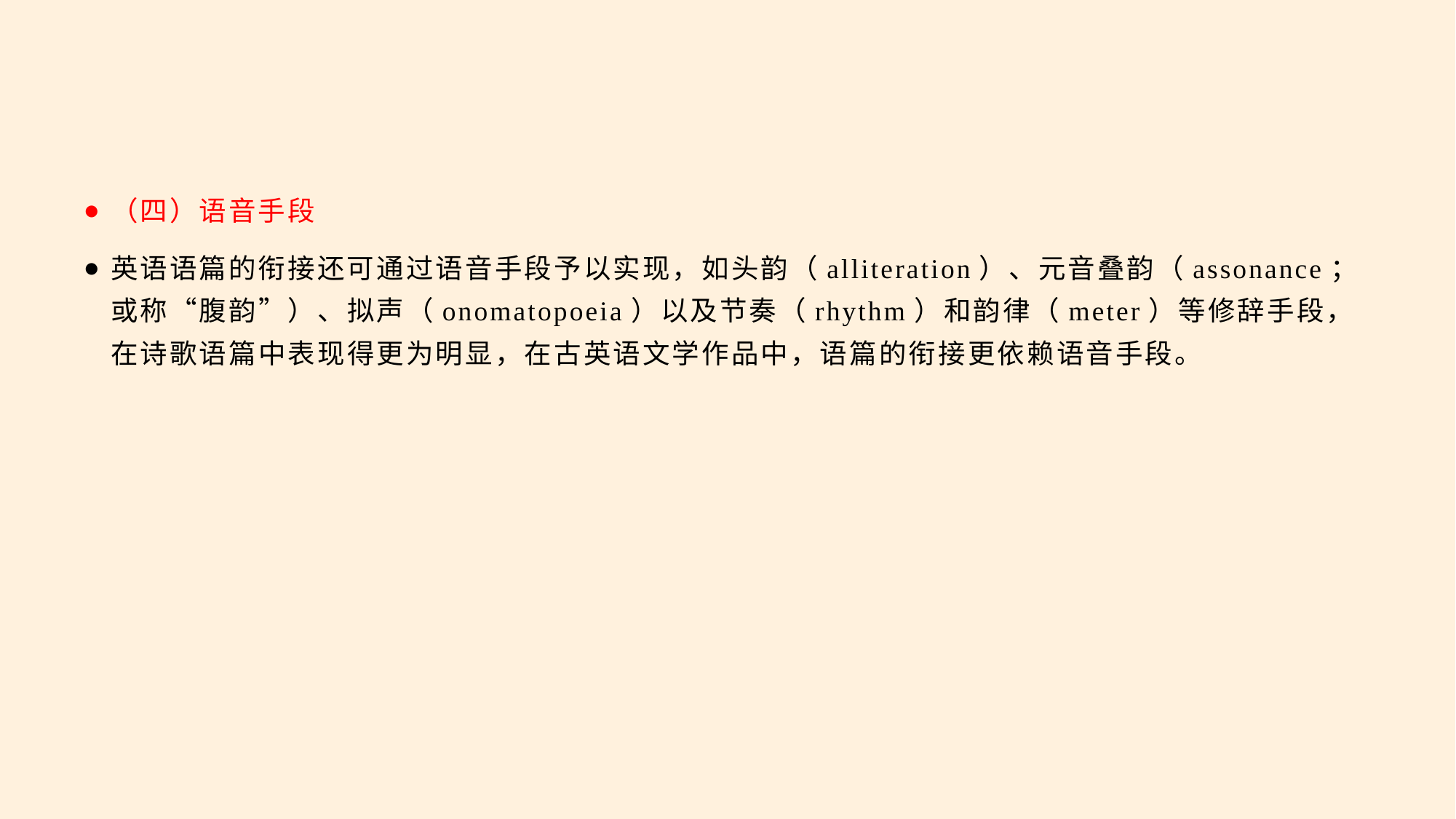

#
（四）语音手段
英语语篇的衔接还可通过语音手段予以实现，如头韵（alliteration）、元音叠韵（assonance；或称“腹韵”）、拟声（onomatopoeia）以及节奏（rhythm）和韵律（meter）等修辞手段，在诗歌语篇中表现得更为明显，在古英语文学作品中，语篇的衔接更依赖语音手段。